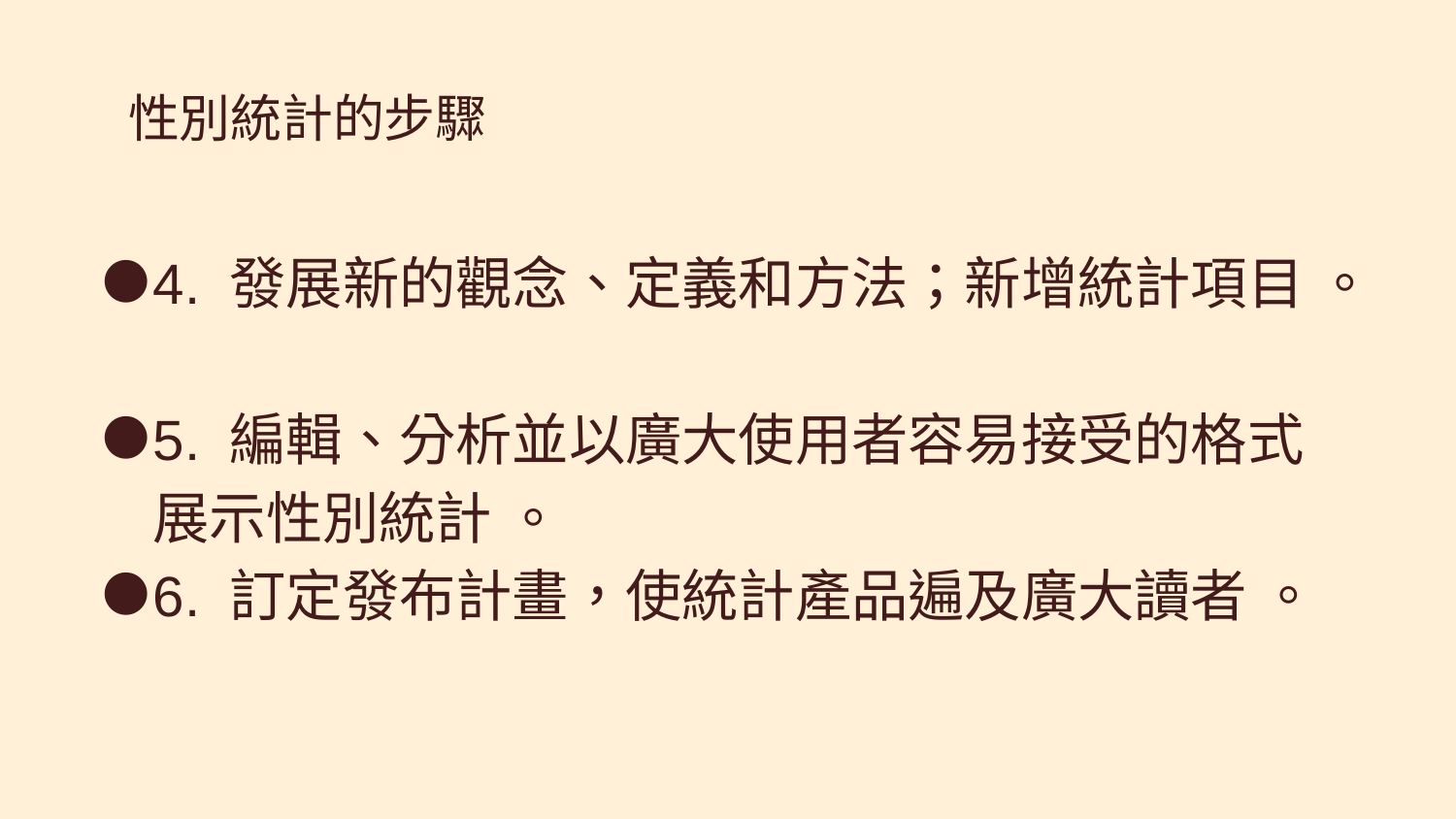

# 性別統計的步驟
4. 發展新的觀念、定義和方法；新增統計項目 。
5. 編輯、分析並以廣大使用者容易接受的格式展示性別統計 。
6. 訂定發布計畫，使統計產品遍及廣大讀者 。